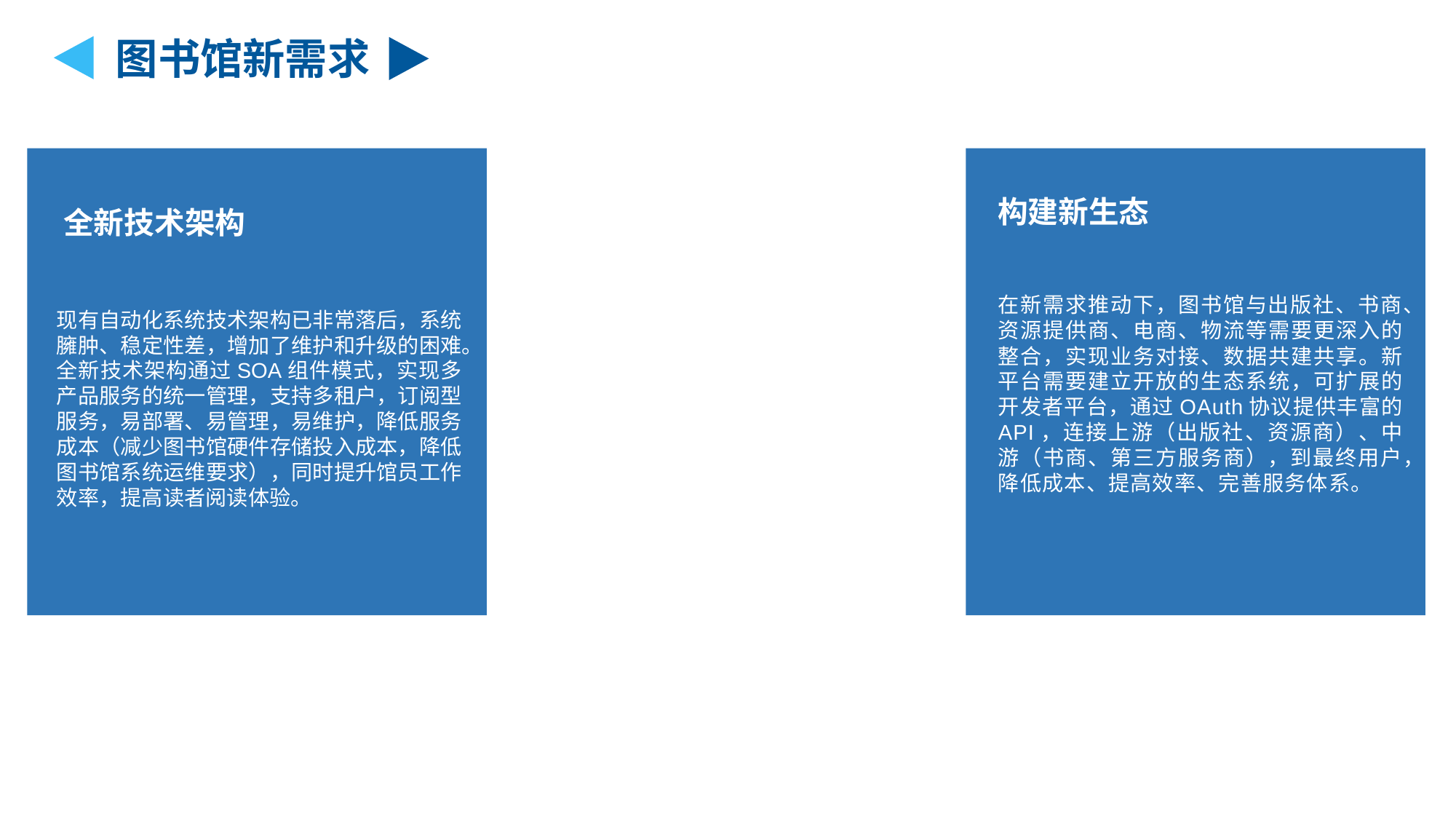

图书馆新需求

在新需求推动下，图书馆与出版社、书商、资源提供商、电商、物流等需要更深入的整合，实现业务对接、数据共建共享。新平台需要建立开放的生态系统，可扩展的开发者平台，通过OAuth协议提供丰富的API，连接上游（出版社、资源商）、中游（书商、第三方服务商），到最终用户，降低成本、提高效率、完善服务体系。

构建新生态

现有自动化系统技术架构已非常落后，系统臃肿、稳定性差，增加了维护和升级的困难。全新技术架构通过SOA组件模式，实现多产品服务的统一管理，支持多租户，订阅型服务，易部署、易管理，易维护，降低服务成本（减少图书馆硬件存储投入成本，降低图书馆系统运维要求），同时提升馆员工作效率，提高读者阅读体验。
全新技术架构